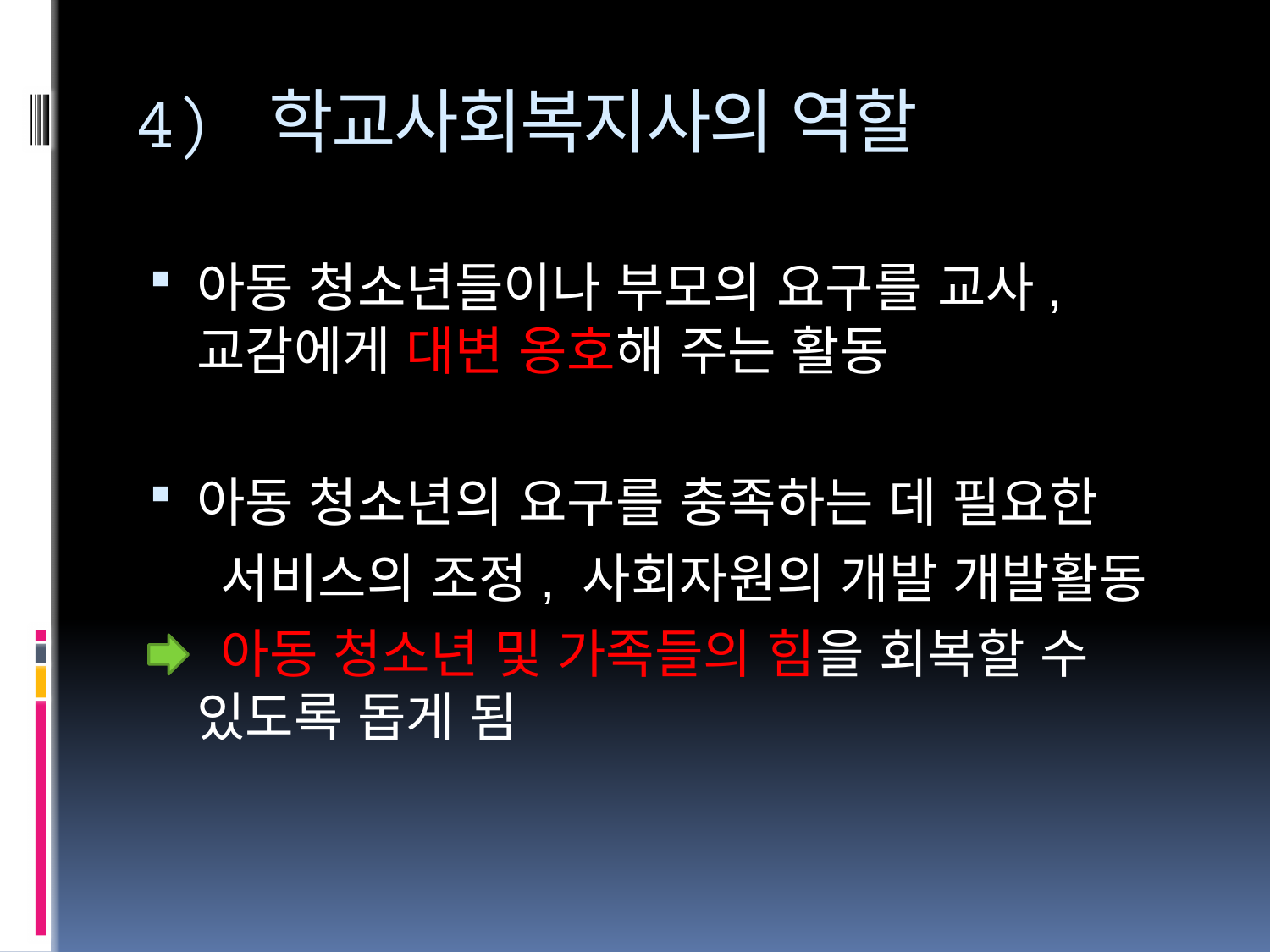

# 4) 학교사회복지사의 역할
아동 청소년들이나 부모의 요구를 교사, 교감에게 대변 옹호해 주는 활동

아동 청소년의 요구를 충족하는 데 필요한
    서비스의 조정, 사회자원의 개발 개발활동
    아동 청소년 및 가족들의 힘을 회복할 수 있도록 돕게 됨